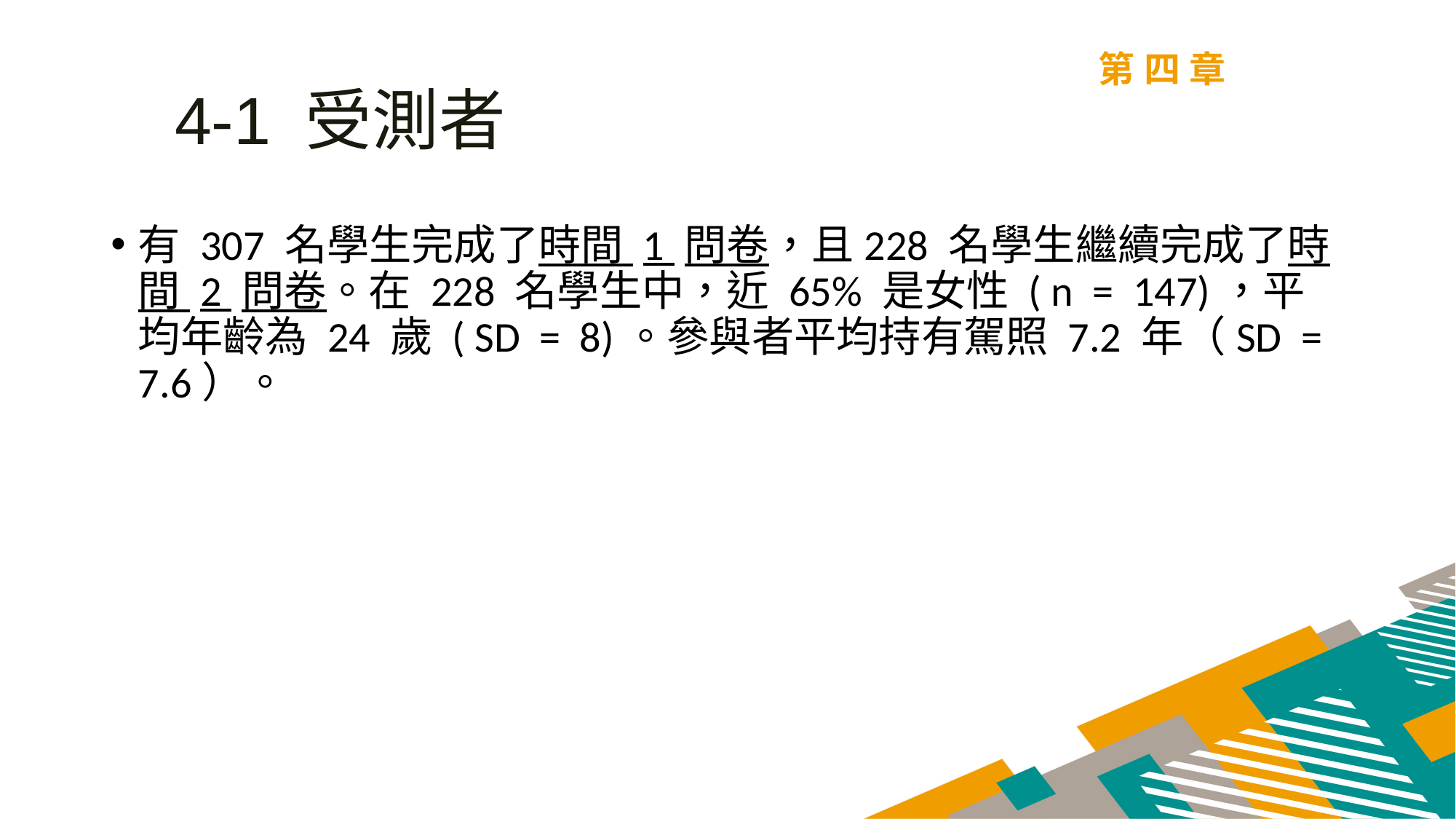

第四章
4-1 受測者
有 307 名學生完成了時間 1 問卷，且228 名學生繼續完成了時間 2 問卷。在 228 名學生中，近 65% 是女性 ( n  =  147)，平均年齡為 24 歲 ( SD  =  8)。參與者平均持有駕照 7.2 年（SD  = 7.6）。